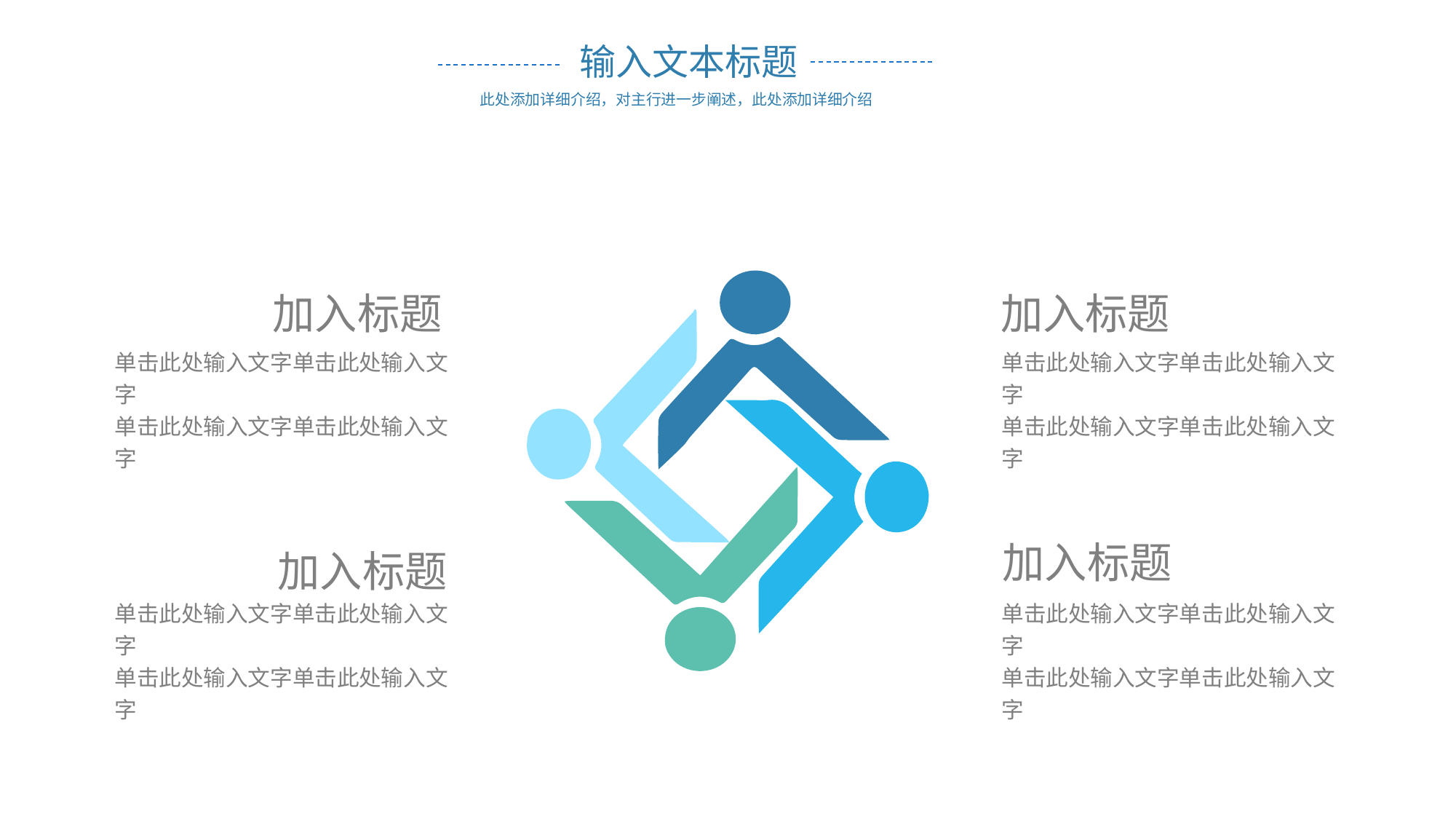

输入文本标题
此处添加详细介绍，对主行进一步阐述，此处添加详细介绍

加入标题
单击此处输入文字单击此处输入文字
单击此处输入文字单击此处输入文字
加入标题
单击此处输入文字单击此处输入文字
单击此处输入文字单击此处输入文字

加入标题
单击此处输入文字单击此处输入文字
单击此处输入文字单击此处输入文字
加入标题
单击此处输入文字单击此处输入文字
单击此处输入文字单击此处输入文字